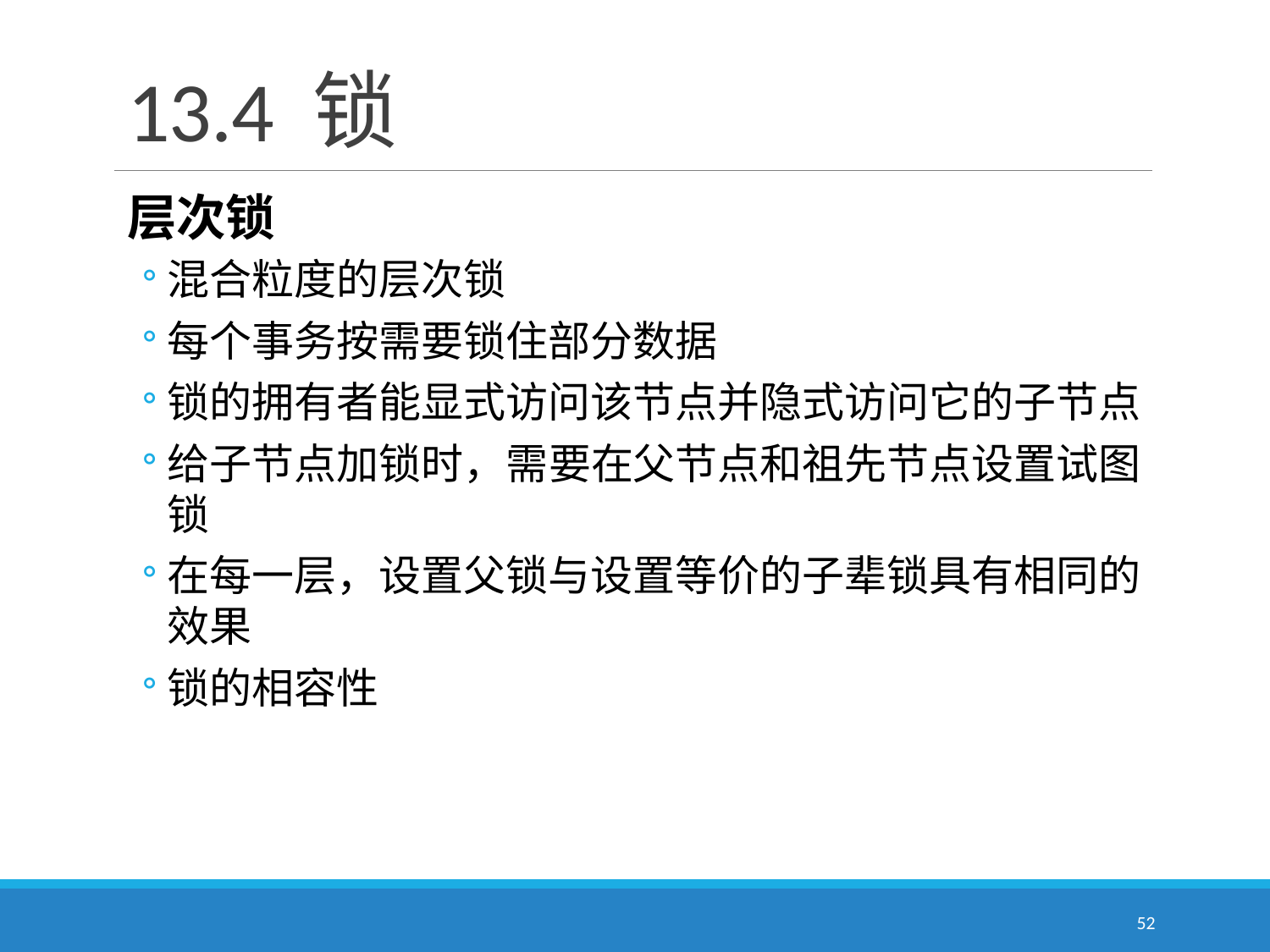

# 13.4 锁
层次锁
混合粒度的层次锁
每个事务按需要锁住部分数据
锁的拥有者能显式访问该节点并隐式访问它的子节点
给子节点加锁时，需要在父节点和祖先节点设置试图锁
在每一层，设置父锁与设置等价的子辈锁具有相同的效果
锁的相容性

52